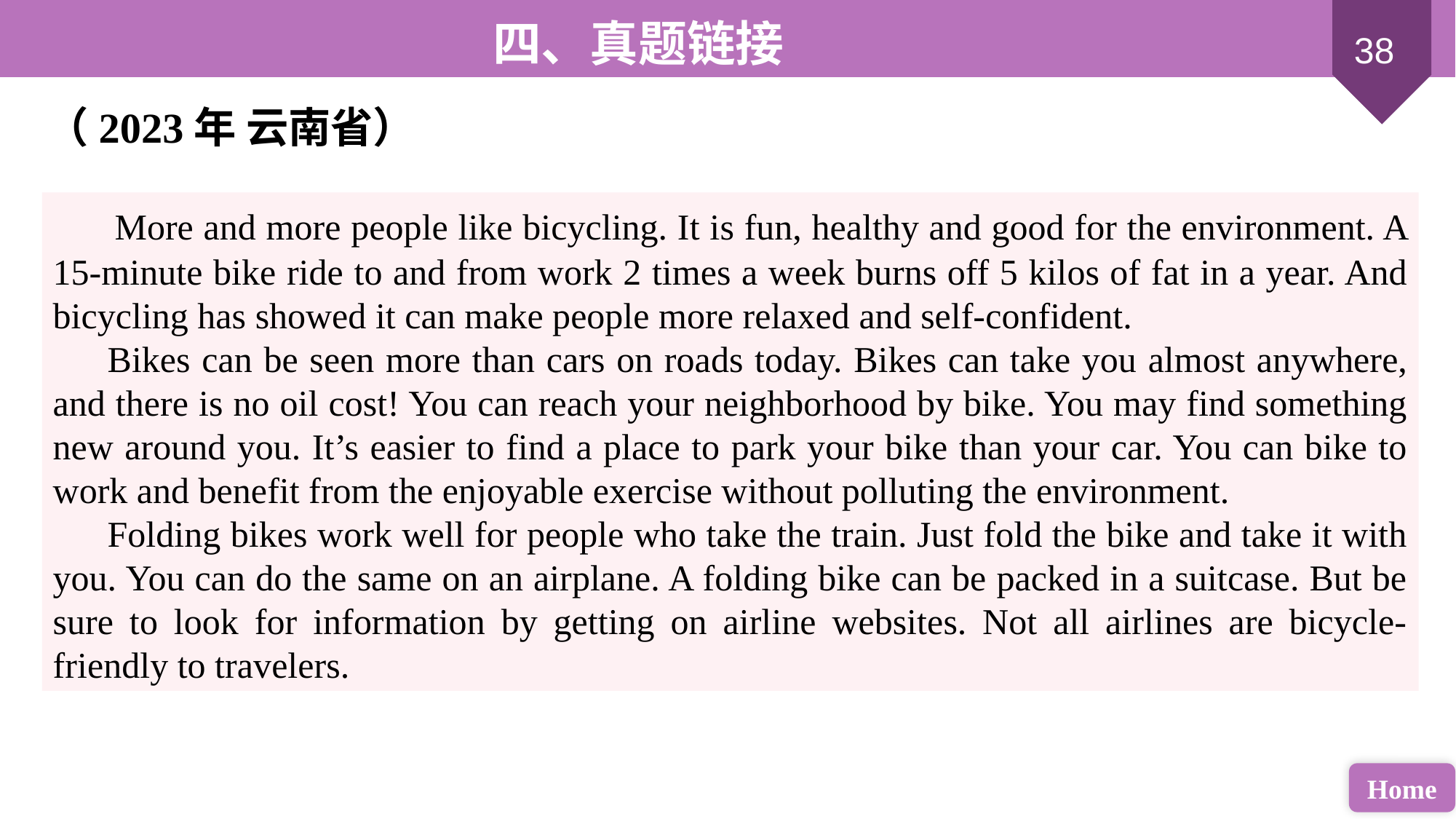

（2023年 云南省）
      More and more people like bicycling. It is fun, healthy and good for the environment. A 15-minute bike ride to and from work 2 times a week burns off 5 kilos of fat in a year. And bicycling has showed it can make people more relaxed and self-confident.
Bikes can be seen more than cars on roads today. Bikes can take you almost anywhere, and there is no oil cost! You can reach your neighborhood by bike. You may find something new around you. It’s easier to find a place to park your bike than your car. You can bike to work and benefit from the enjoyable exercise without polluting the environment.
Folding bikes work well for people who take the train. Just fold the bike and take it with you. You can do the same on an airplane. A folding bike can be packed in a suitcase. But be sure to look for information by getting on airline websites. Not all airlines are bicycle-friendly to travelers.